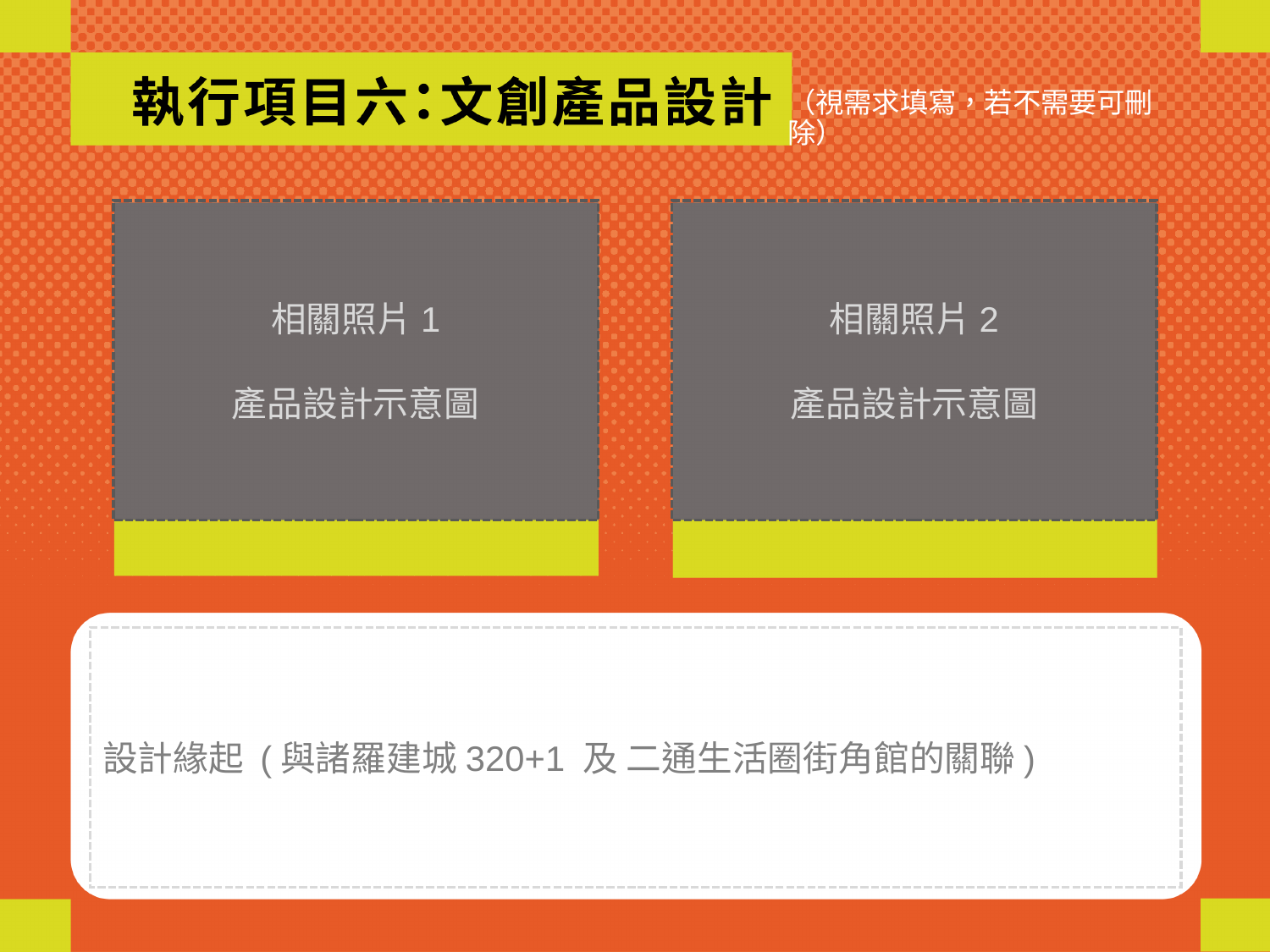

（視需求填寫，若不需要可刪除）
相關照片1

產品設計示意圖
相關照片2

產品設計示意圖
設計緣起 (與諸羅建城320+1 及 二通生活圈街角館的關聯)